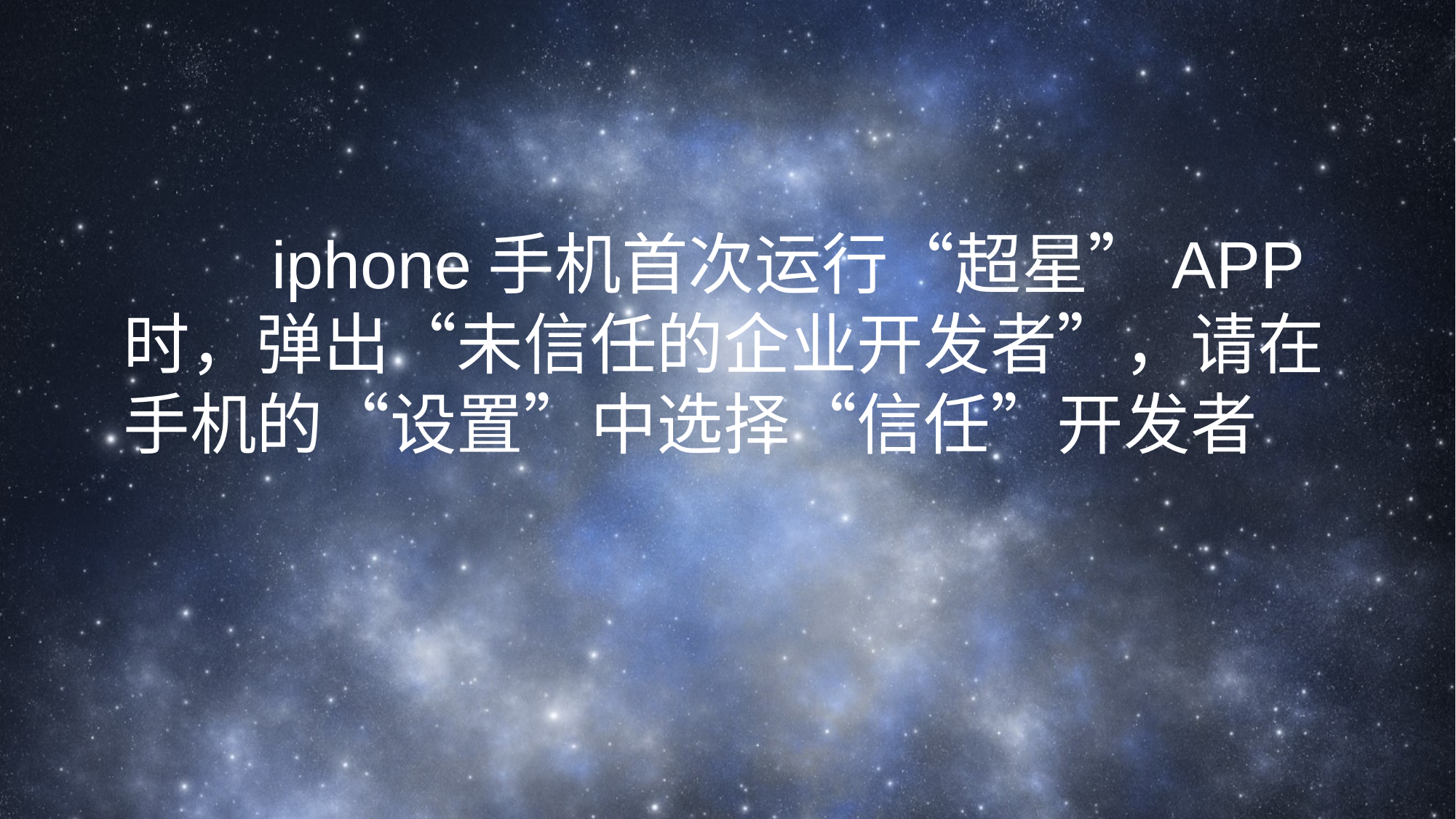

iphone手机首次运行“超星”APP时，弹出“未信任的企业开发者”，请在手机的“设置”中选择“信任”开发者